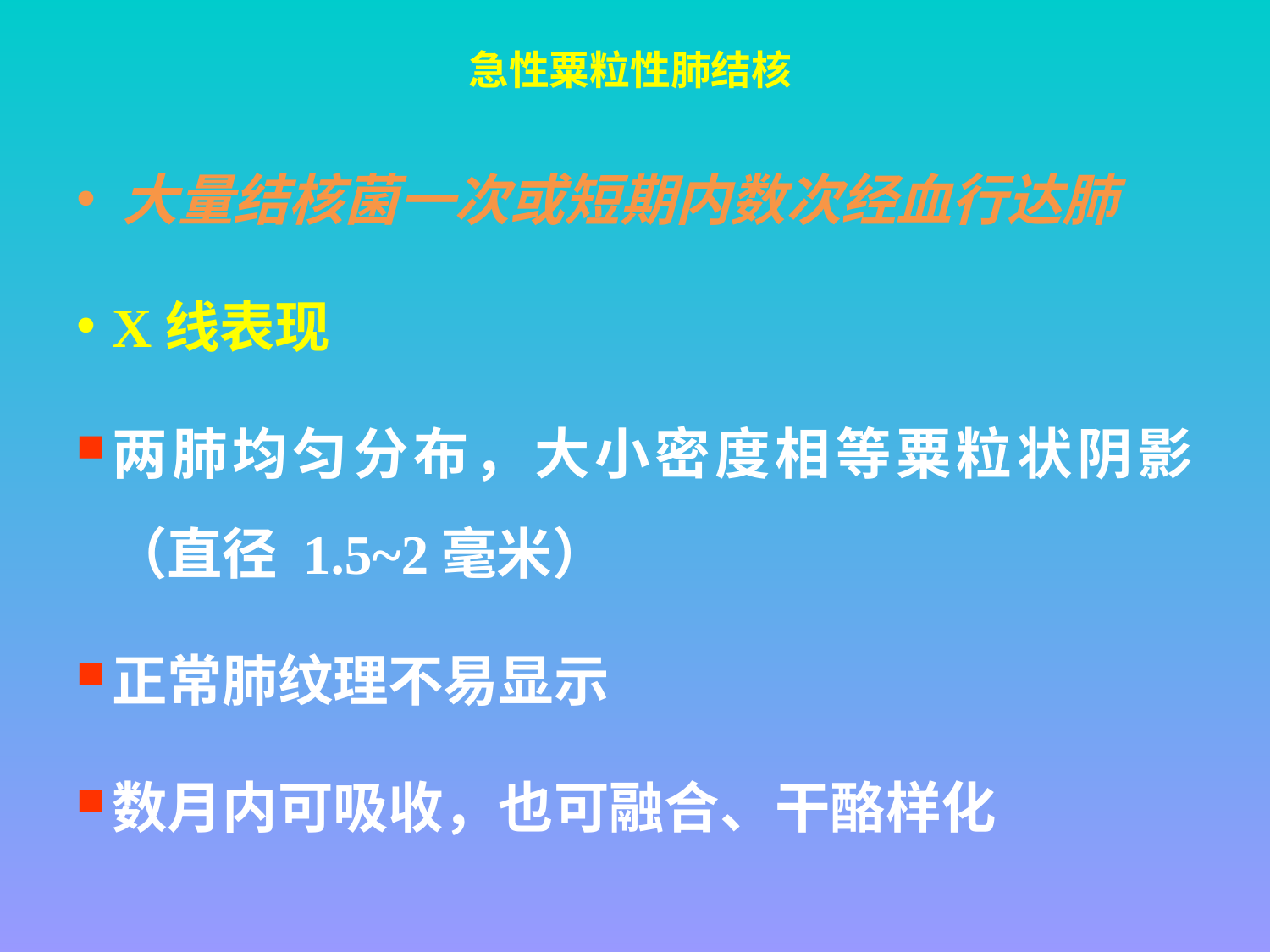

# 急性粟粒性肺结核
大量结核菌一次或短期内数次经血行达肺
X线表现
两肺均匀分布，大小密度相等粟粒状阴影（直径 1.5~2毫米）
正常肺纹理不易显示
数月内可吸收，也可融合、干酪样化